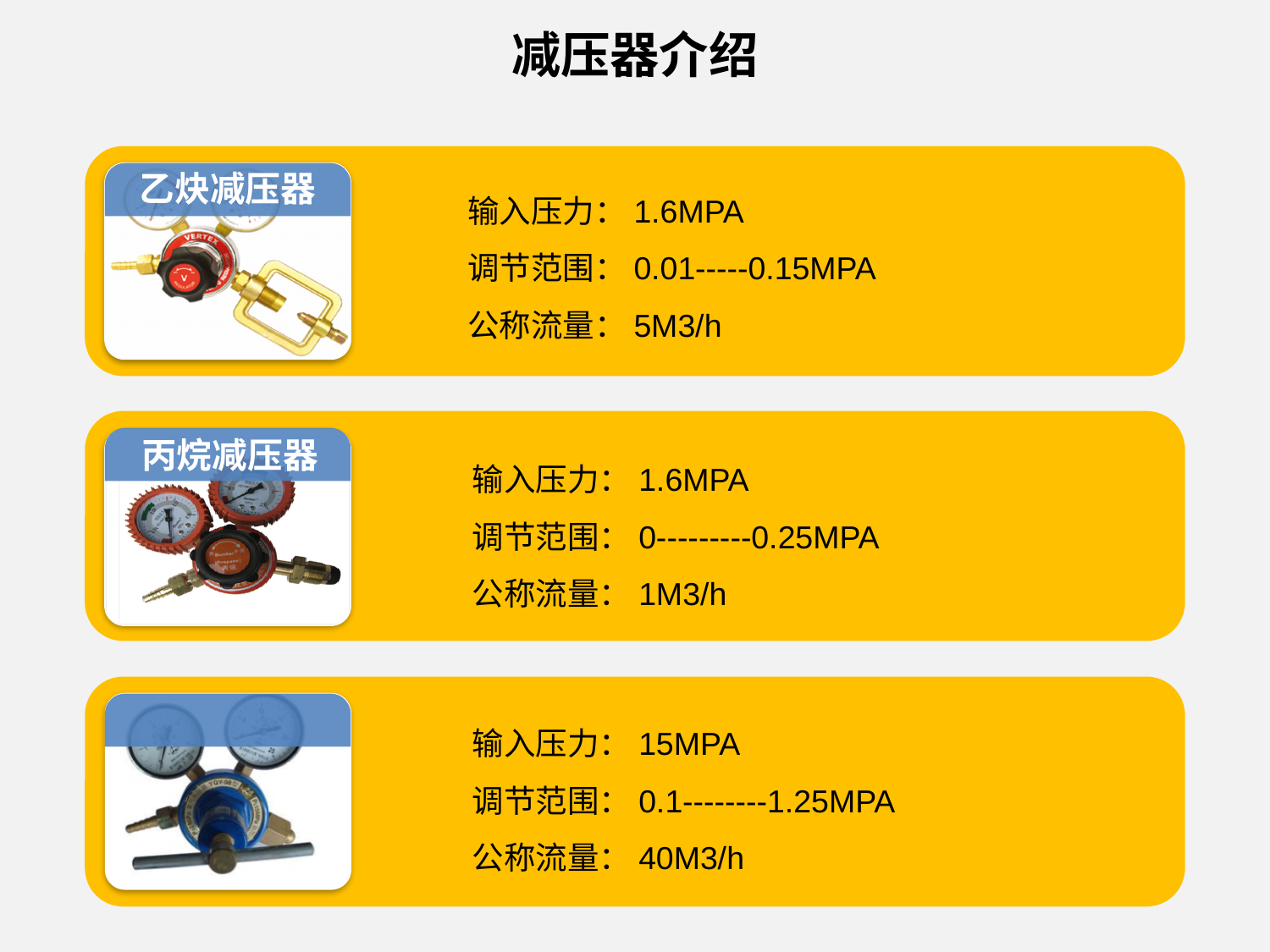

# 减压器介绍

乙炔减压器

输入压力：1.6MPA
调节范围：0.01-----0.15MPA
公称流量：5M3/h

丙烷减压器

输入压力：1.6MPA
调节范围：0---------0.25MPA
公称流量：1M3/h

输入压力：15MPA
调节范围：0.1--------1.25MPA
公称流量：40M3/h